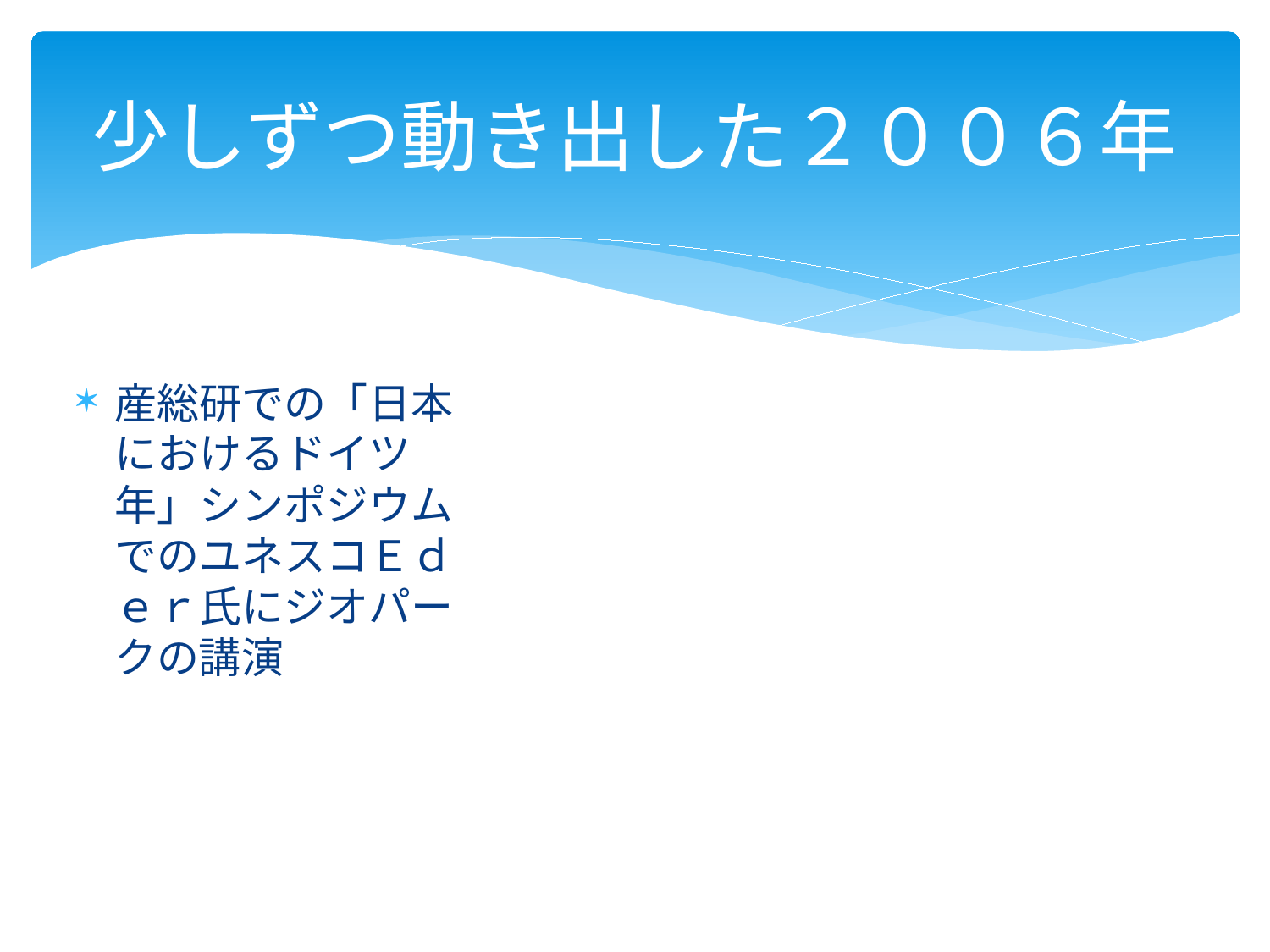

# 少しずつ動き出した２００６年
産総研での「日本におけるドイツ年」シンポジウムでのユネスコＥｄｅｒ氏にジオパークの講演